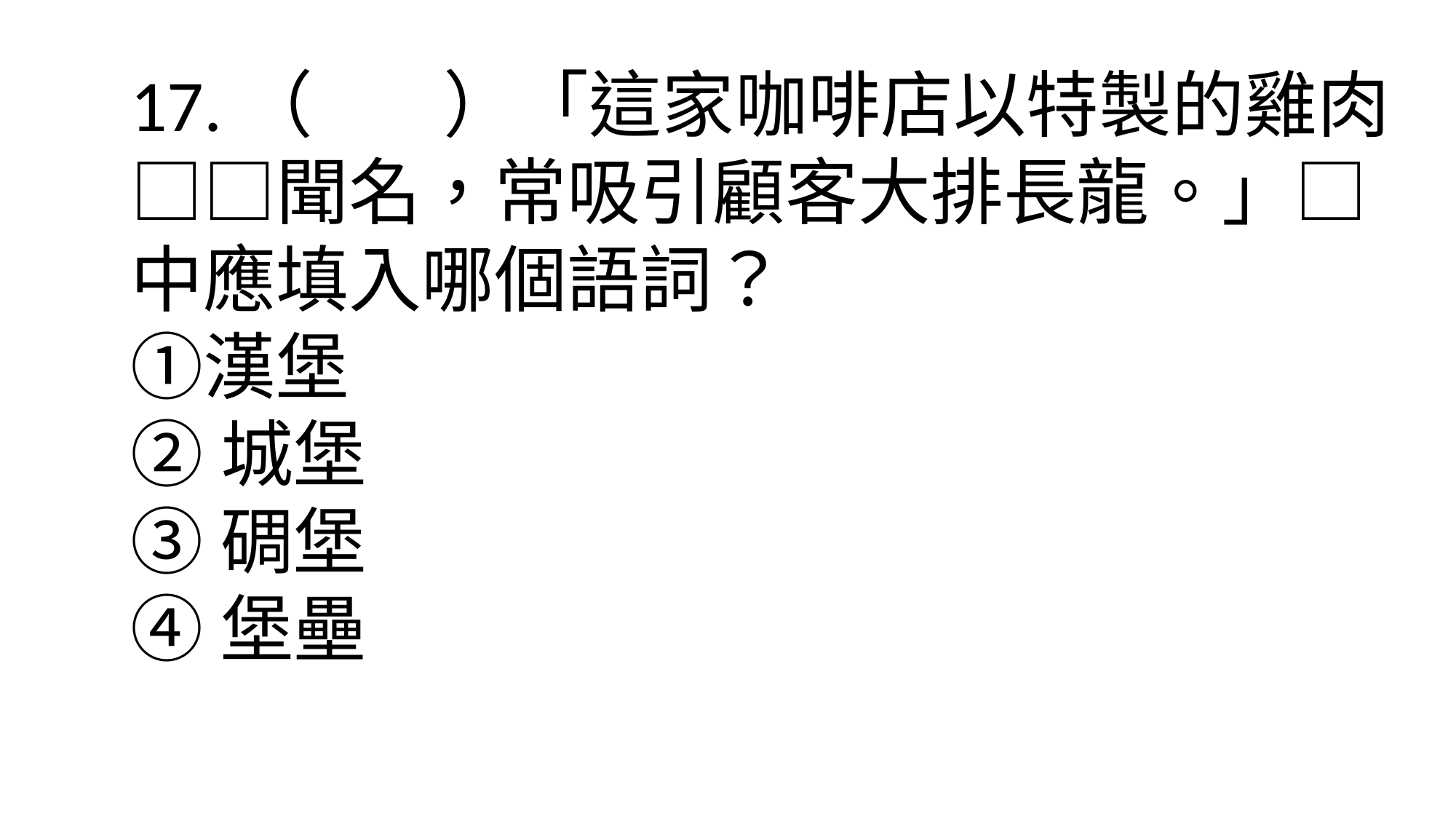

17.（        ）「這家咖啡店以特製的雞肉□□聞名，常吸引顧客大排長龍。」□中應填入哪個語詞？　
①漢堡
②城堡
③碉堡
④堡壘